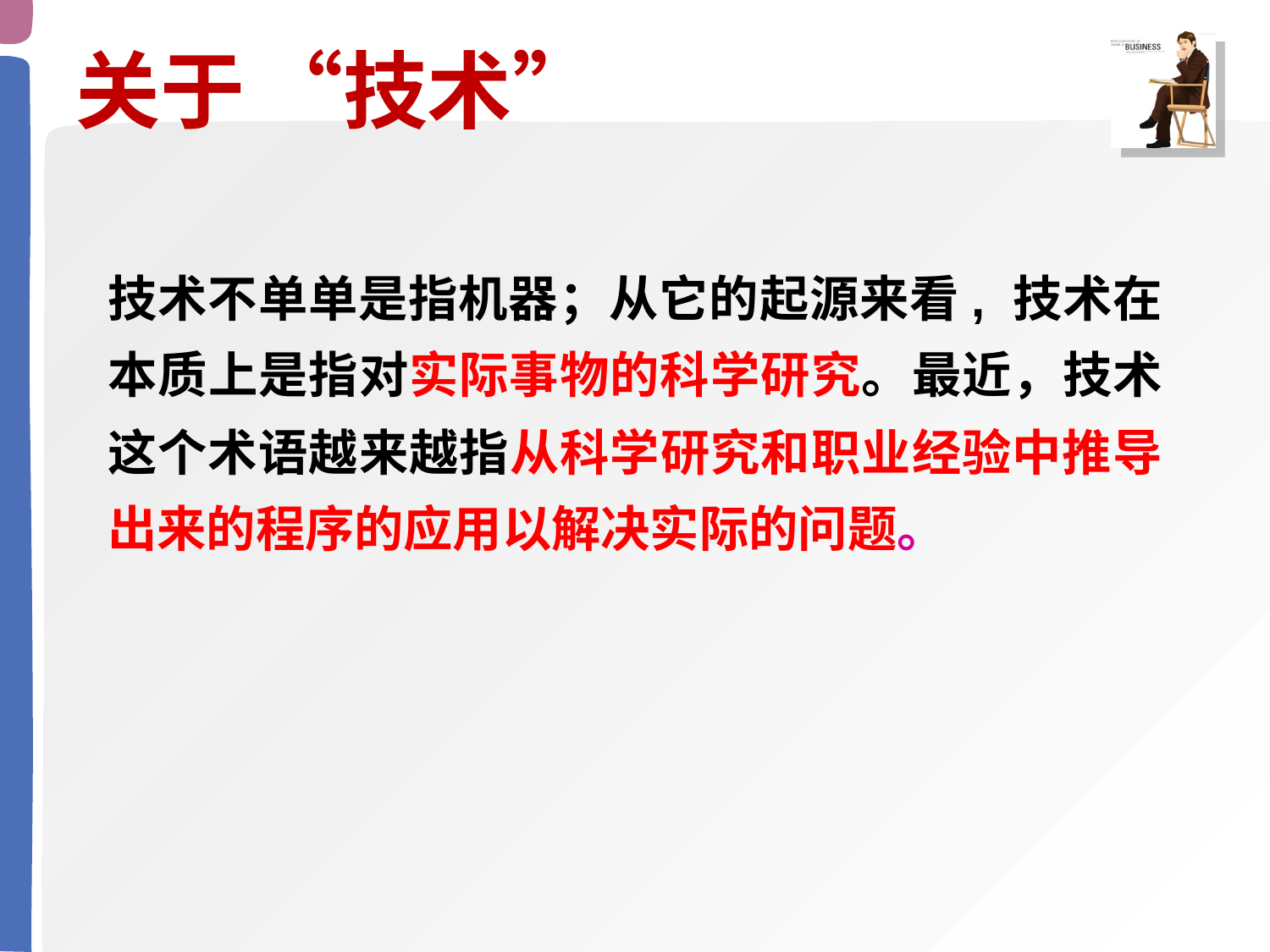

关于 “技术”
技术不单单是指机器；从它的起源来看, 技术在本质上是指对实际事物的科学研究。最近，技术这个术语越来越指从科学研究和职业经验中推导出来的程序的应用以解决实际的问题。